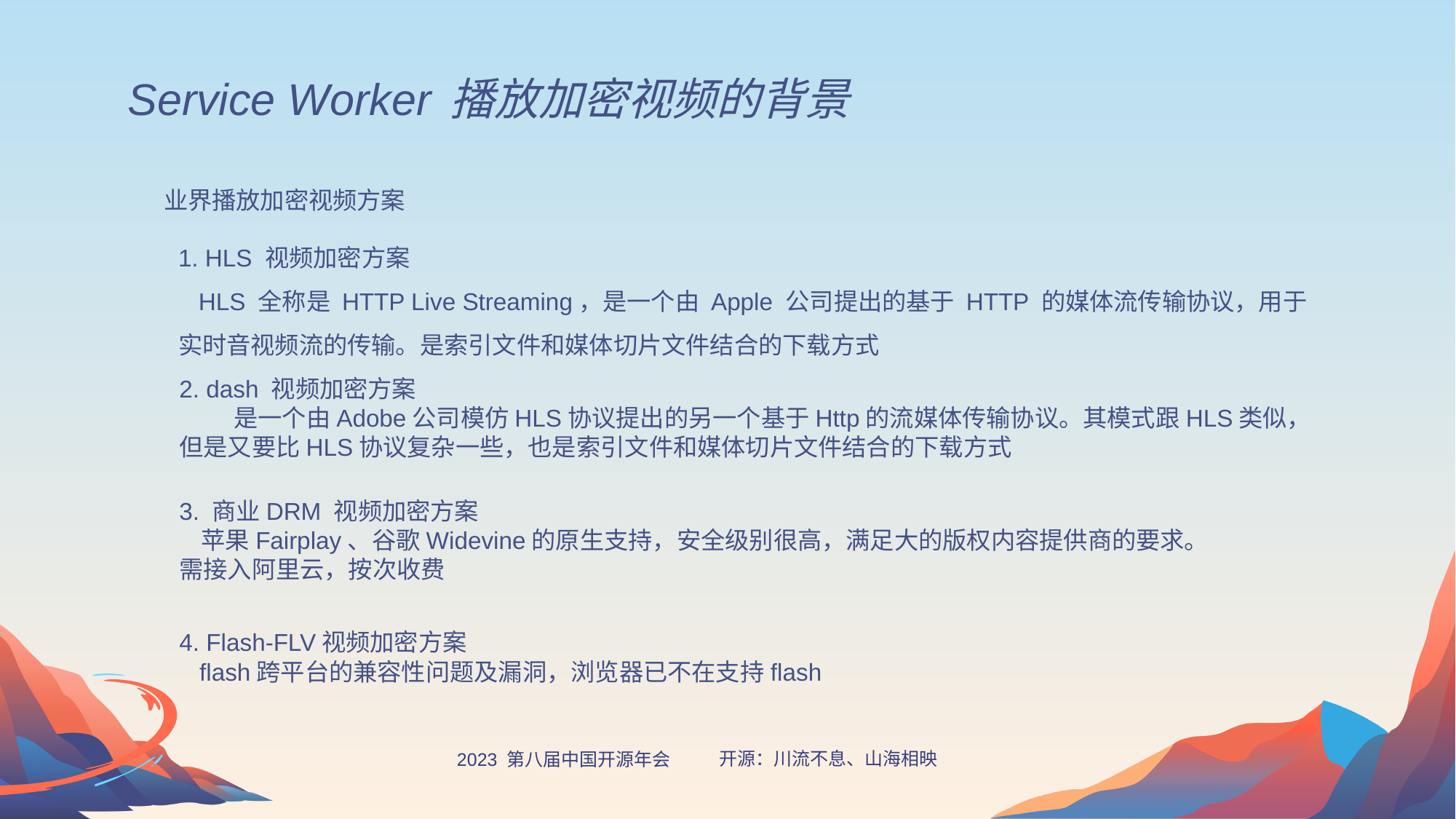

Service Worker 播放加密视频的背景
业界播放加密视频方案
1. HLS 视频加密方案
   HLS 全称是 HTTP Live Streaming，是一个由 Apple 公司提出的基于 HTTP 的媒体流传输协议，用于实时音视频流的传输。是索引文件和媒体切片文件结合的下载方式

2. dash 视频加密方案
是一个由Adobe公司模仿HLS协议提出的另一个基于Http的流媒体传输协议。其模式跟HLS类似，但是又要比HLS协议复杂一些，也是索引文件和媒体切片文件结合的下载方式
3. 商业DRM 视频加密方案
   苹果Fairplay、谷歌Widevine的原生支持，安全级别很高，满足大的版权内容提供商的要求。
需接入阿里云，按次收费
4. Flash-FLV视频加密方案
   flash跨平台的兼容性问题及漏洞，浏览器已不在支持flash